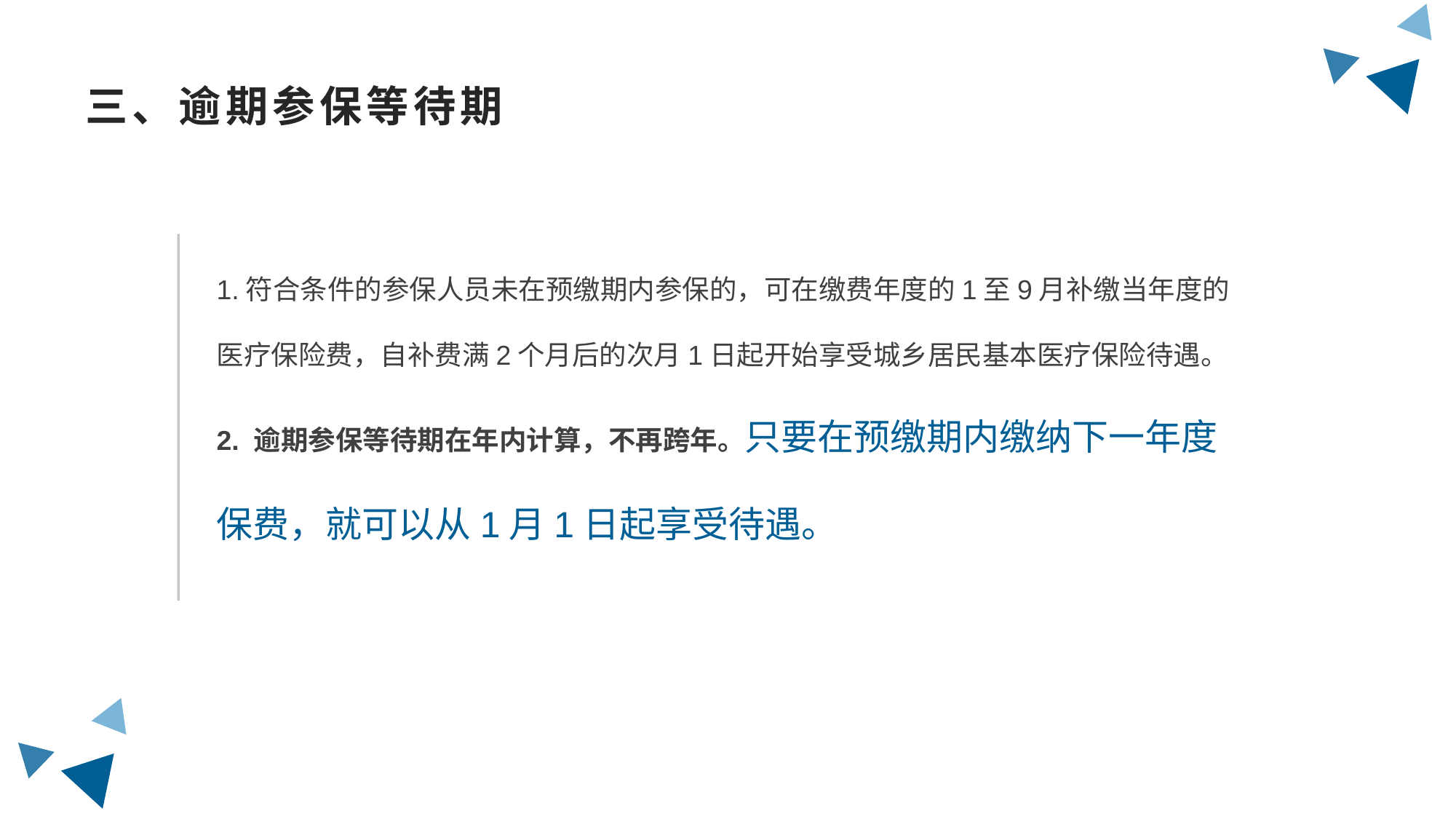

三、逾期参保等待期
1.符合条件的参保人员未在预缴期内参保的，可在缴费年度的1至9月补缴当年度的医疗保险费，自补费满2个月后的次月1日起开始享受城乡居民基本医疗保险待遇。
2. 逾期参保等待期在年内计算，不再跨年。只要在预缴期内缴纳下一年度保费，就可以从1月1日起享受待遇。